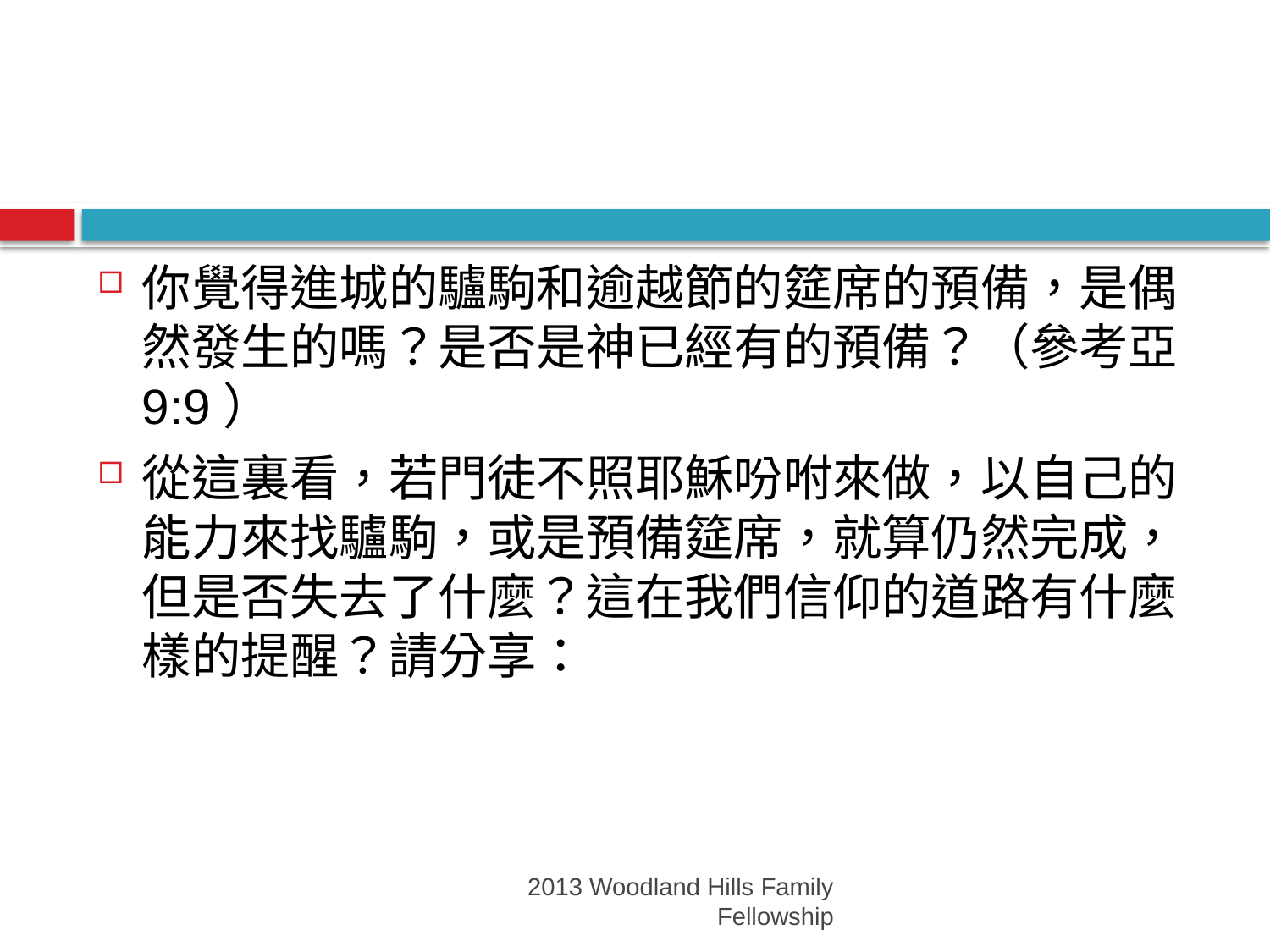

#
你覺得進城的驢駒和逾越節的筵席的預備，是偶然發生的嗎？是否是神已經有的預備？（參考亞9:9）
從這裏看，若門徒不照耶穌吩咐來做，以自己的能力來找驢駒，或是預備筵席，就算仍然完成，但是否失去了什麼？這在我們信仰的道路有什麼樣的提醒？請分享：
2013 Woodland Hills Family Fellowship